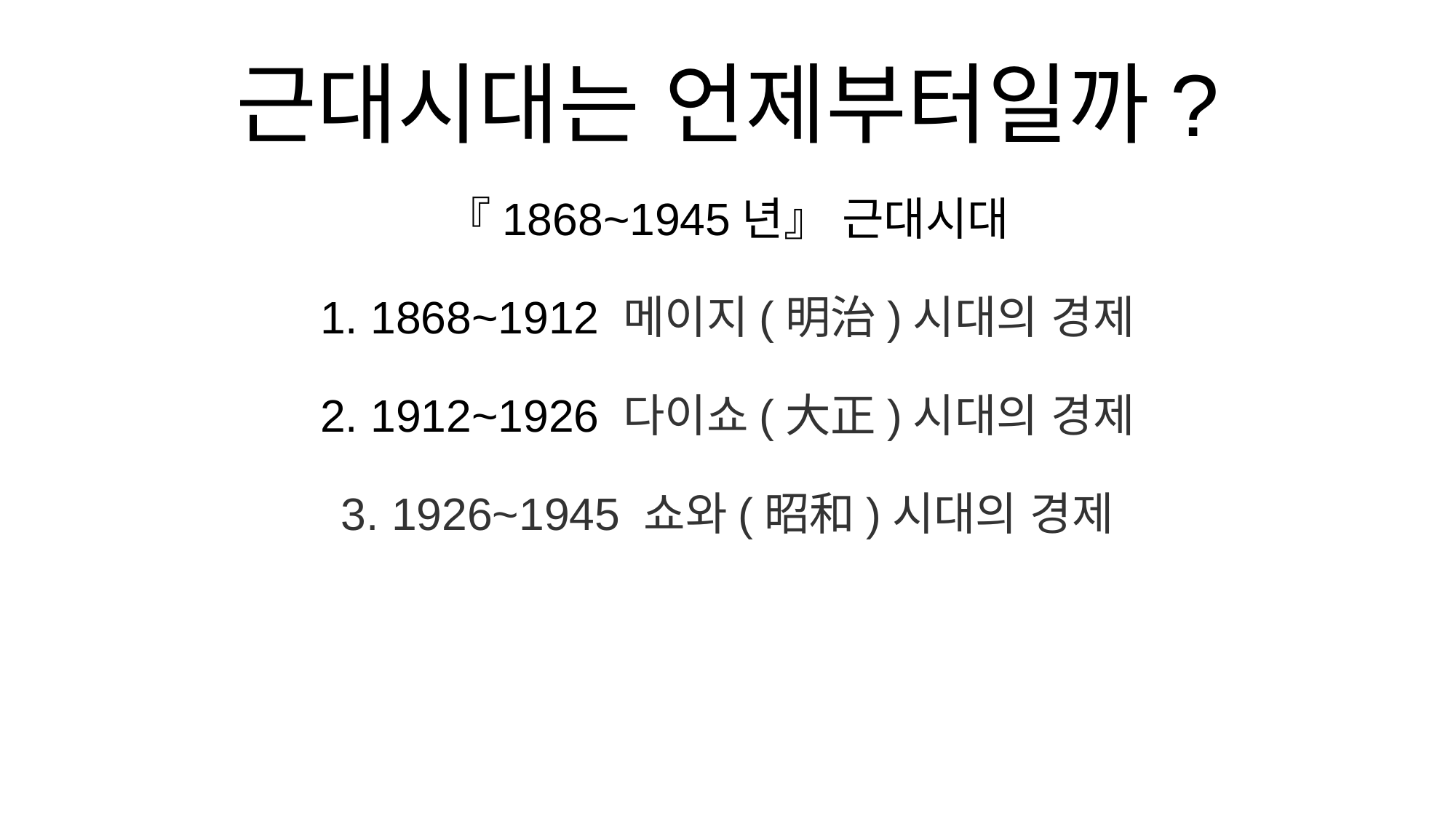

# 근대시대는 언제부터일까?
『1868~1945년』 근대시대

1. 1868~1912 메이지(明治)시대의 경제

2. 1912~1926 다이쇼(大正)시대의 경제

3. 1926~1945 쇼와(昭和)시대의 경제